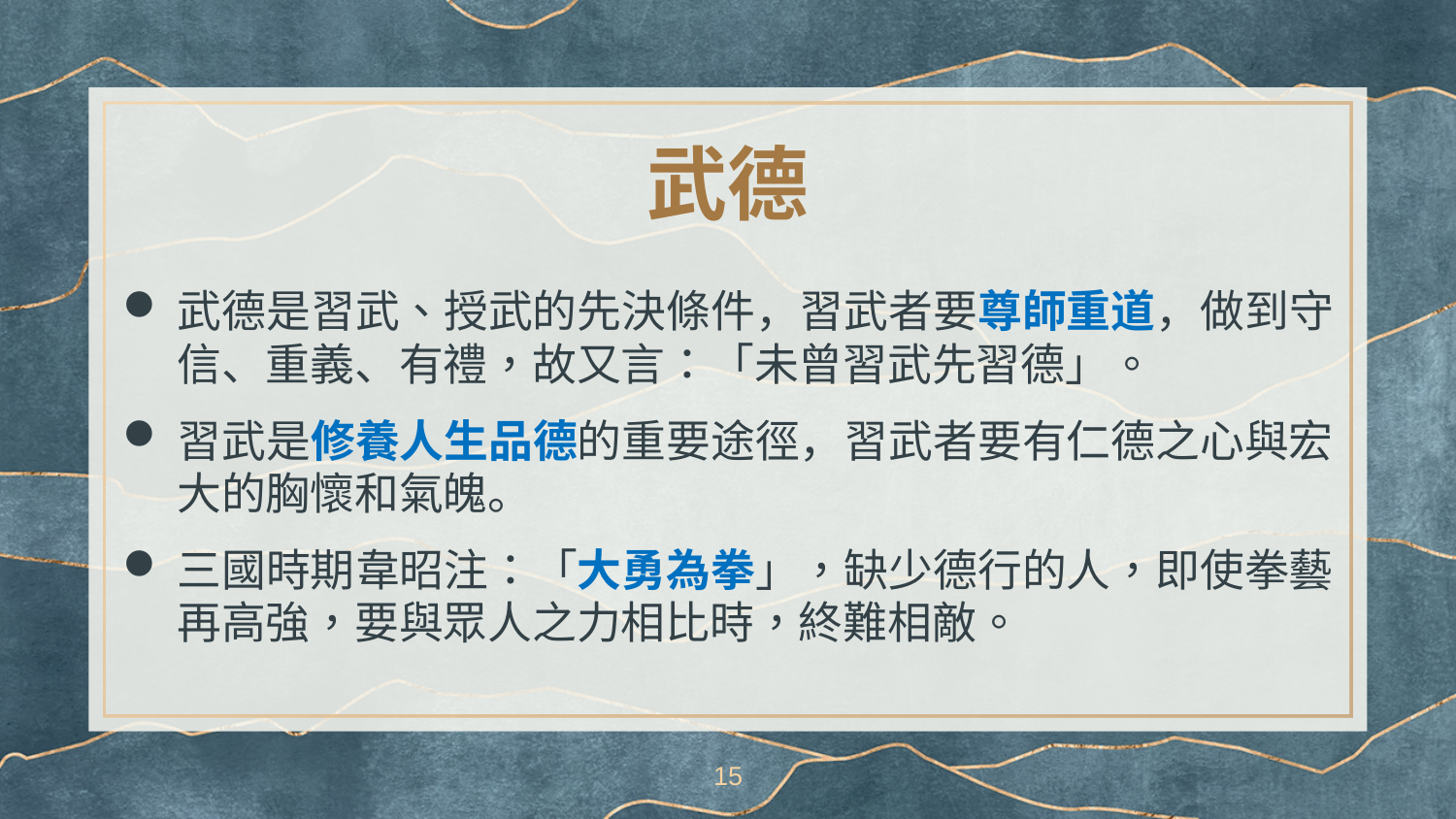

# 武德
武德是習武、授武的先決條件，習武者要尊師重道，做到守信、重義、有禮，故又言：「未曾習武先習德」。
習武是修養人生品德的重要途徑，習武者要有仁德之心與宏大的胸懷和氣魄。
三國時期韋昭注：「大勇為拳」，缺少德行的人，即使拳藝再高強，要與眾人之力相比時，終難相敵。

15